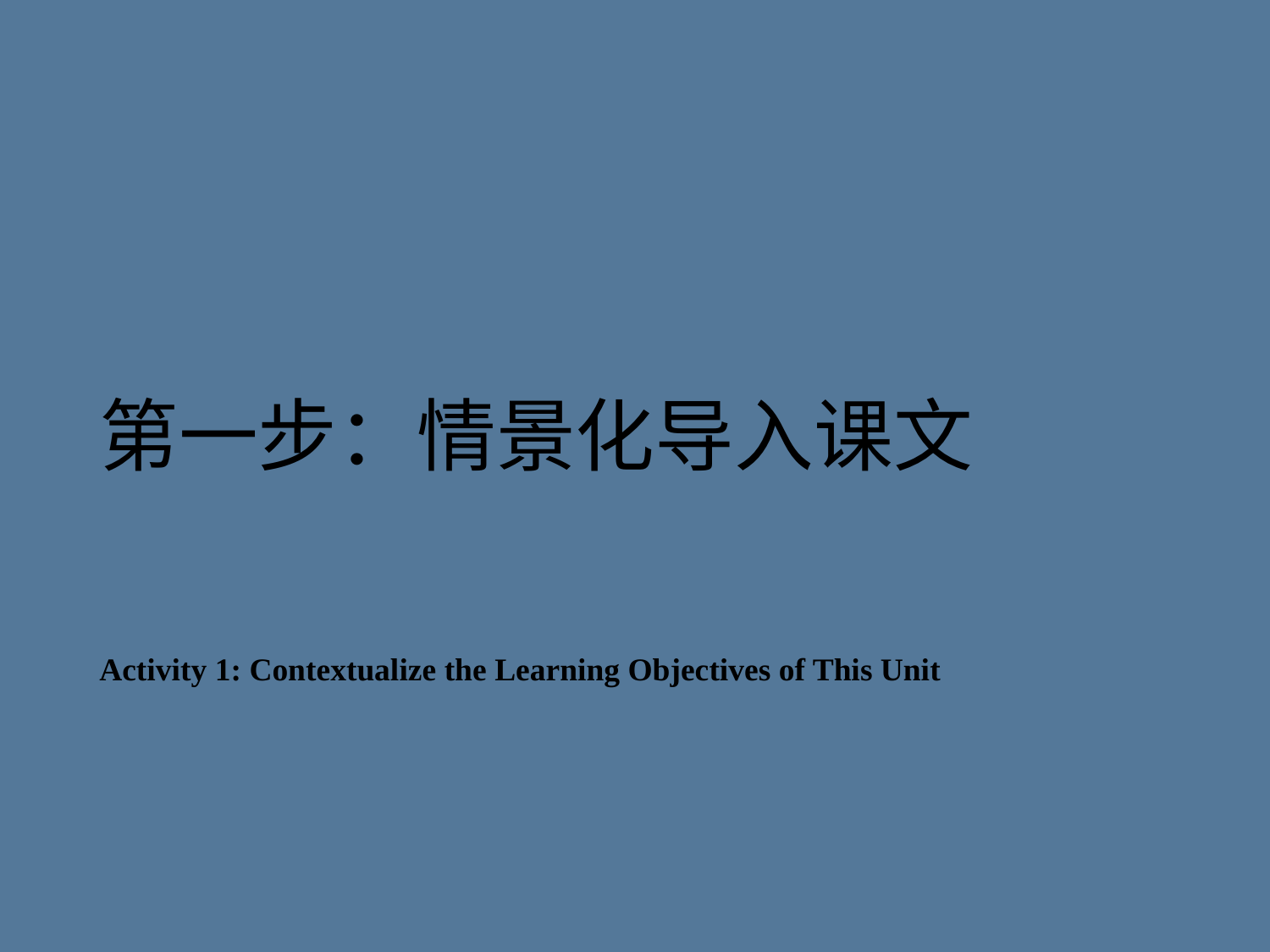

# 第一步：情景化导入课文
Activity 1: Contextualize the Learning Objectives of This Unit